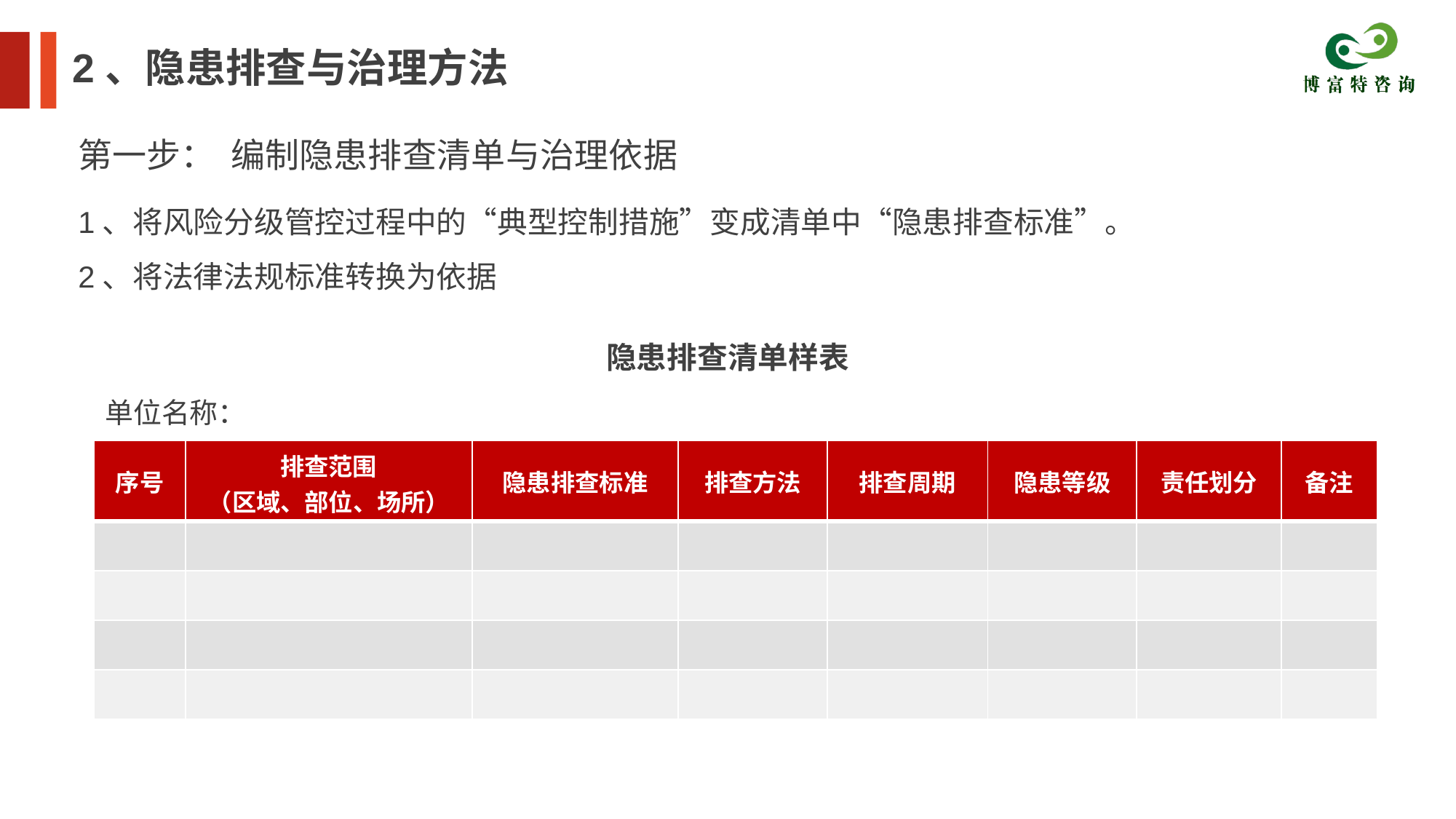

2、隐患排查与治理方法
第一步：  编制隐患排查清单与治理依据
1、将风险分级管控过程中的“典型控制措施”变成清单中“隐患排查标准”。
2、将法律法规标准转换为依据
隐患排查清单样表
单位名称：
| 序号 | 排查范围 （区域、部位、场所） | 隐患排查标准 | 排查方法 | 排查周期 | 隐患等级 | 责任划分 | 备注 |
| --- | --- | --- | --- | --- | --- | --- | --- |
|  |  |  |  |  |  |  |  |
|  |  |  |  |  |  |  |  |
|  |  |  |  |  |  |  |  |
|  |  |  |  |  |  |  |  |